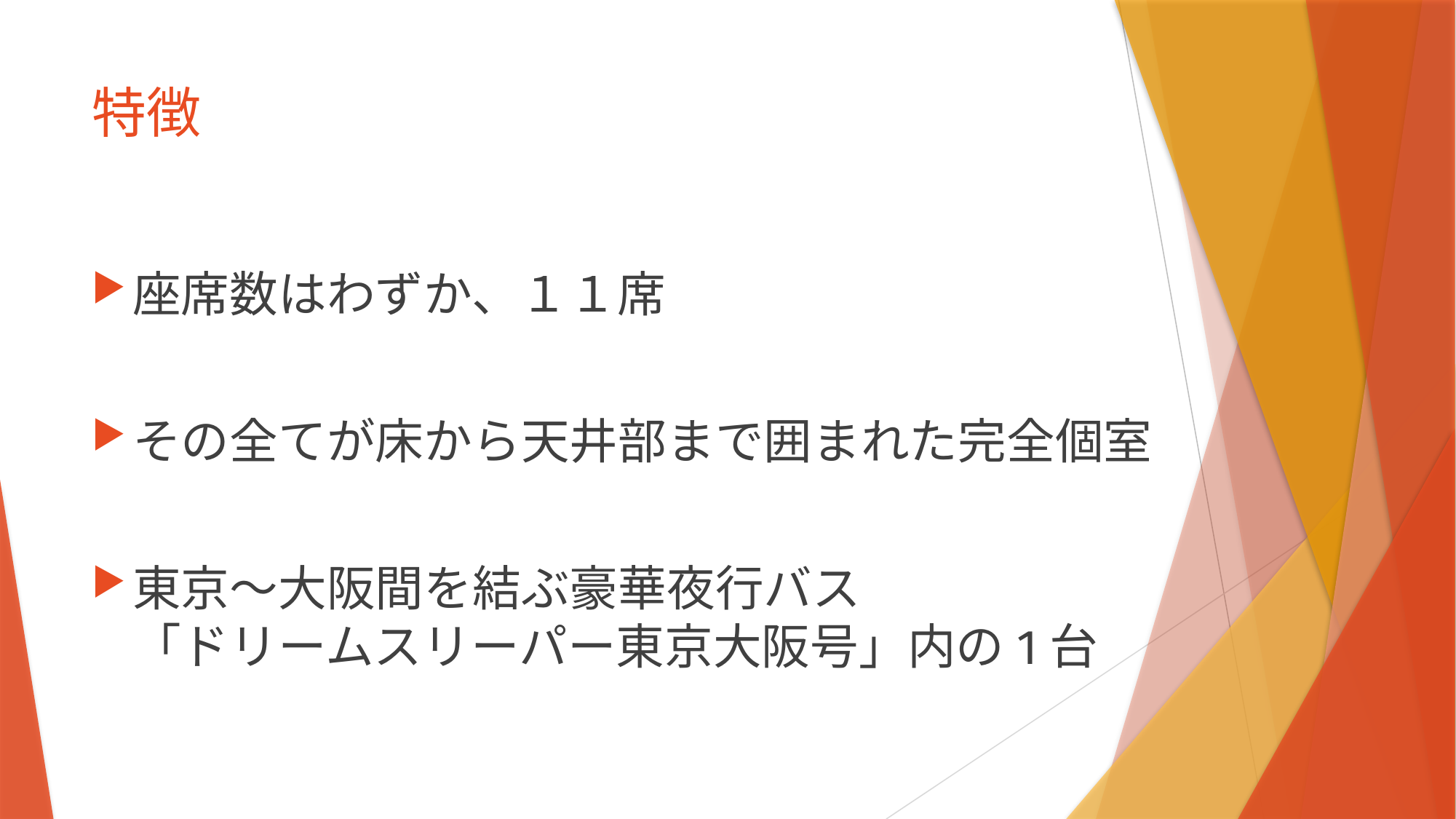

# 特徴
座席数はわずか、１１席

その全てが床から天井部まで囲まれた完全個室

東京～大阪間を結ぶ豪華夜行バス
「ドリームスリーパー東京大阪号」内の1台